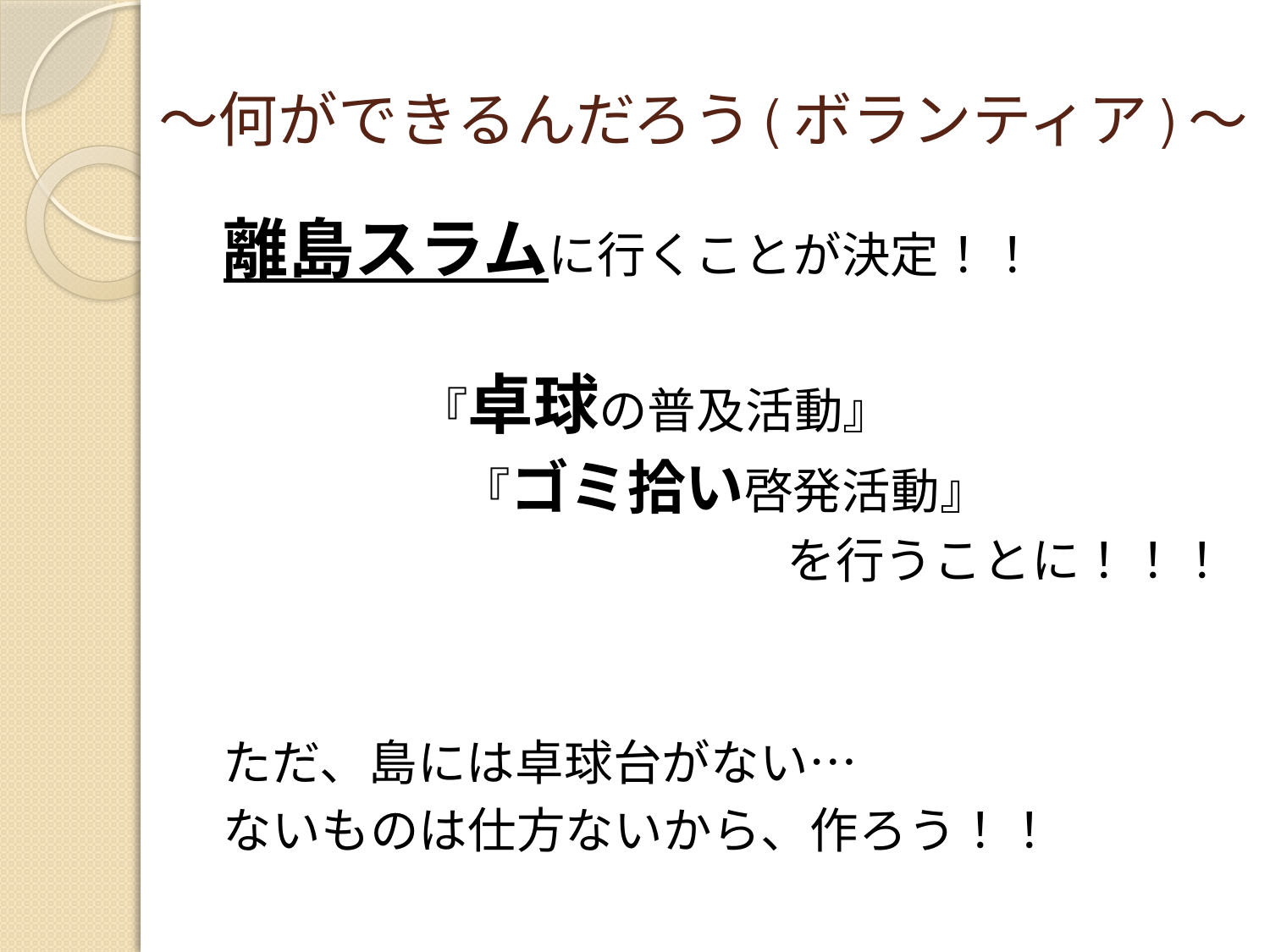

# ～何ができるんだろう(ボランティア)～
離島スラムに行くことが決定！！

　　　　『卓球の普及活動』
『ゴミ拾い啓発活動』
を行うことに！！！

ただ、島には卓球台がない…
ないものは仕方ないから、作ろう！！